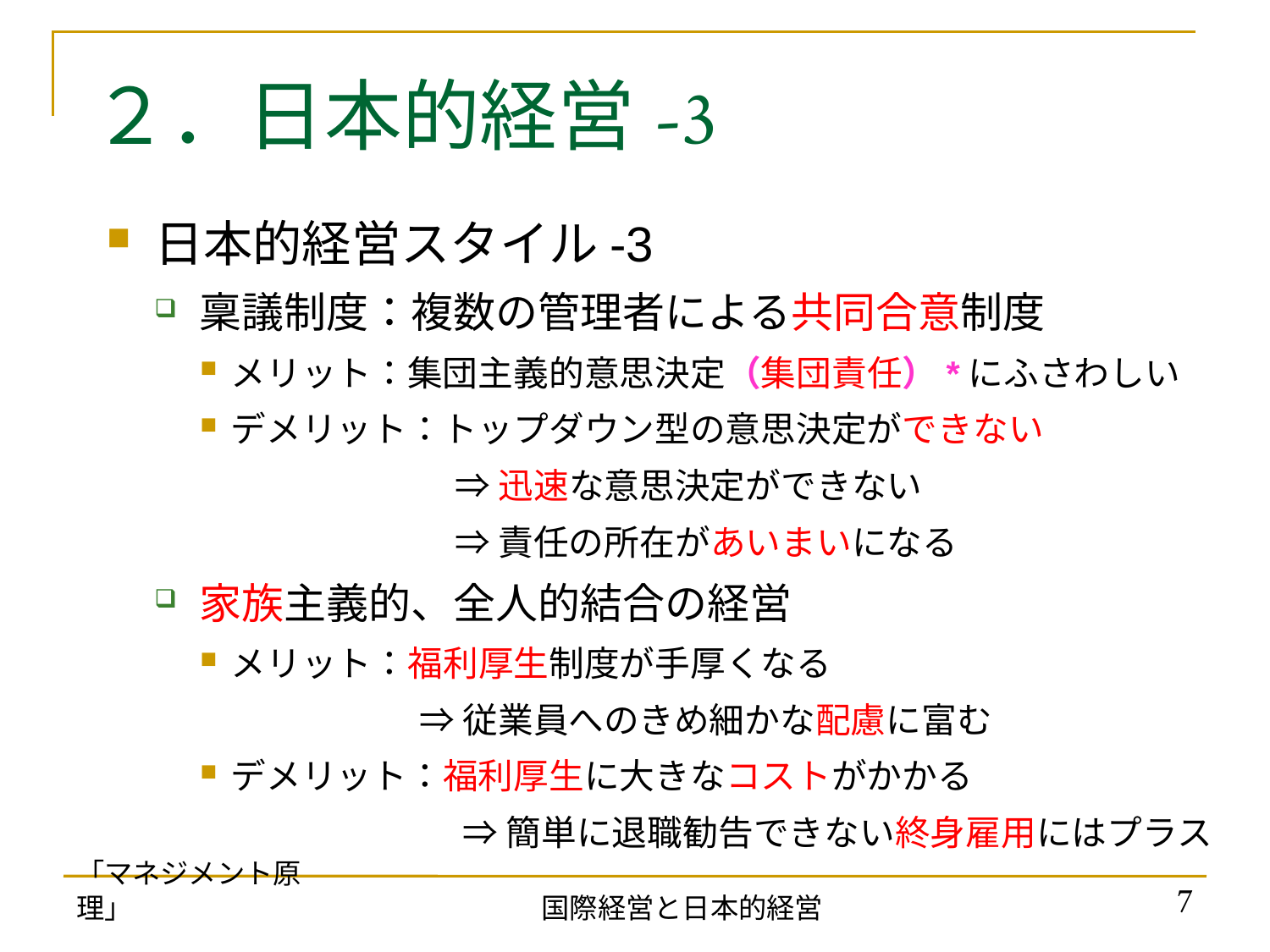

# ２．日本的経営-3
日本的経営スタイル-3
稟議制度：複数の管理者による共同合意制度
メリット：集団主義的意思決定（集団責任）*にふさわしい
デメリット：トップダウン型の意思決定ができない
　　　　　　　 ⇒ 迅速な意思決定ができない
　　　　　　　 ⇒ 責任の所在があいまいになる
家族主義的、全人的結合の経営
メリット：福利厚生制度が手厚くなる
　　　　　　 ⇒ 従業員へのきめ細かな配慮に富む
デメリット：福利厚生に大きなコストがかかる
　　　　　　　  ⇒ 簡単に退職勧告できない終身雇用にはプラス

「マネジメント原理」
7
国際経営と日本的経営